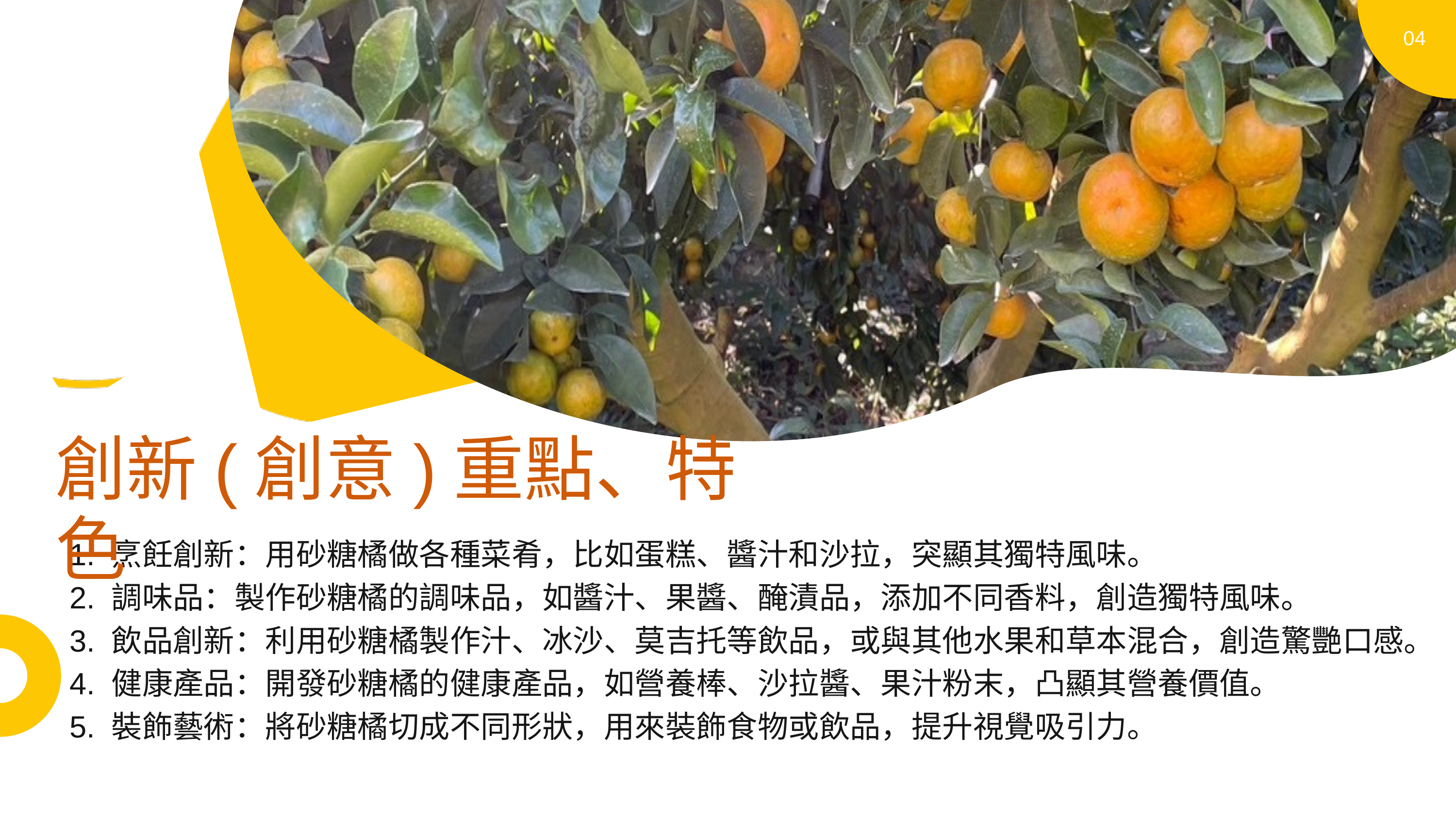

04
創新(創意)重點、特色
ABOUT ORANGE FRUIT
 1. 烹飪創新：用砂糖橘做各種菜肴，比如蛋糕、醬汁和沙拉，突顯其獨特風味。
 2. 調味品：製作砂糖橘的調味品，如醬汁、果醬、醃漬品，添加不同香料，創造獨特風味。
 3. 飲品創新：利用砂糖橘製作汁、冰沙、莫吉托等飲品，或與其他水果和草本混合，創造驚艷口感。
 4. 健康產品：開發砂糖橘的健康產品，如營養棒、沙拉醬、果汁粉末，凸顯其營養價值。
 5. 裝飾藝術：將砂糖橘切成不同形狀，用來裝飾食物或飲品，提升視覺吸引力。